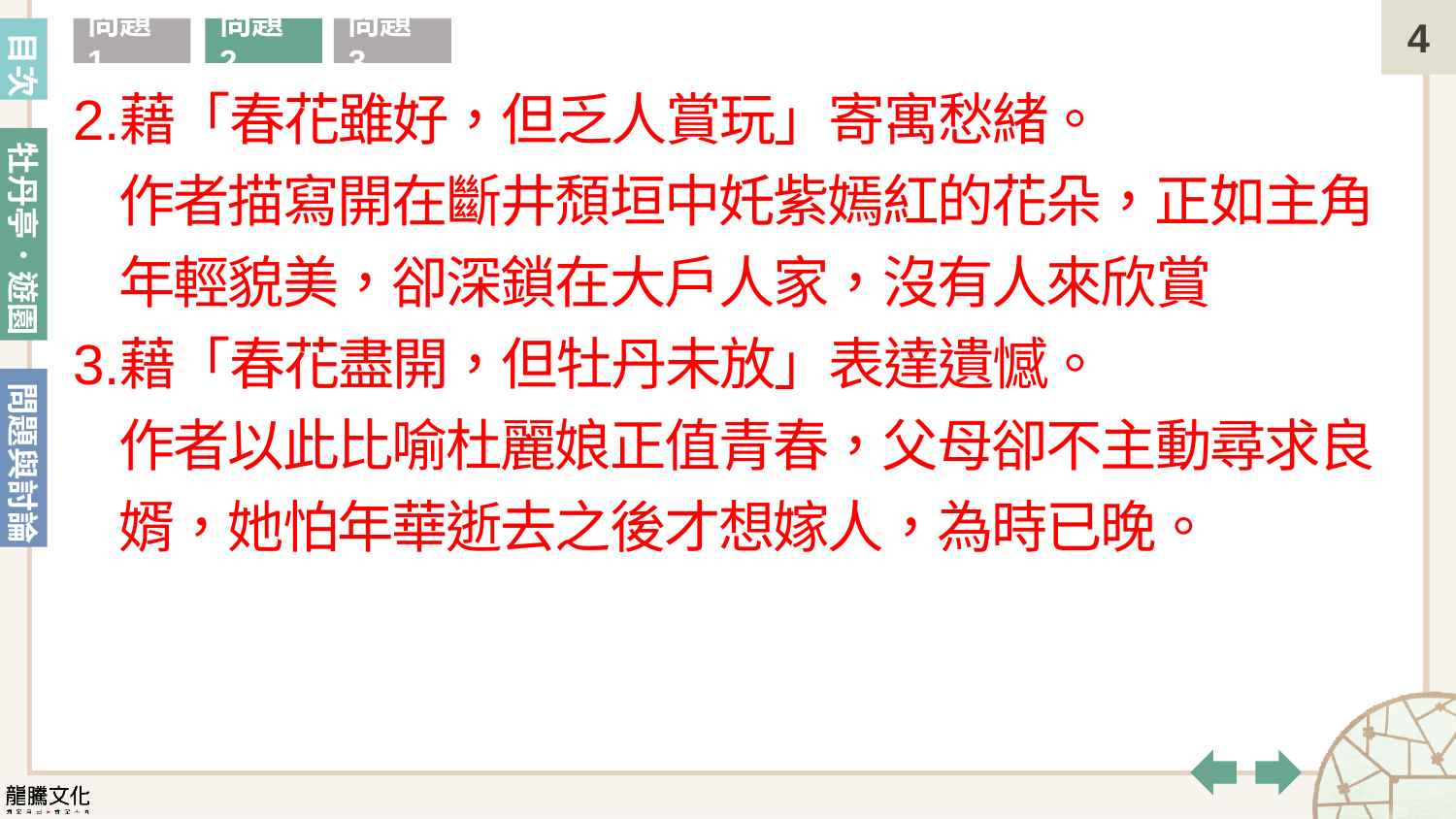

目次
問題1
問題2
問題3
藉「春花雖好，但乏人賞玩」寄寓愁緒。
作者描寫開在斷井頹垣中奼紫嫣紅的花朵，正如主角年輕貌美，卻深鎖在大戶人家，沒有人來欣賞
藉「春花盡開，但牡丹未放」表達遺憾。
作者以此比喻杜麗娘正值青春，父母卻不主動尋求良婿，她怕年華逝去之後才想嫁人，為時已晚。